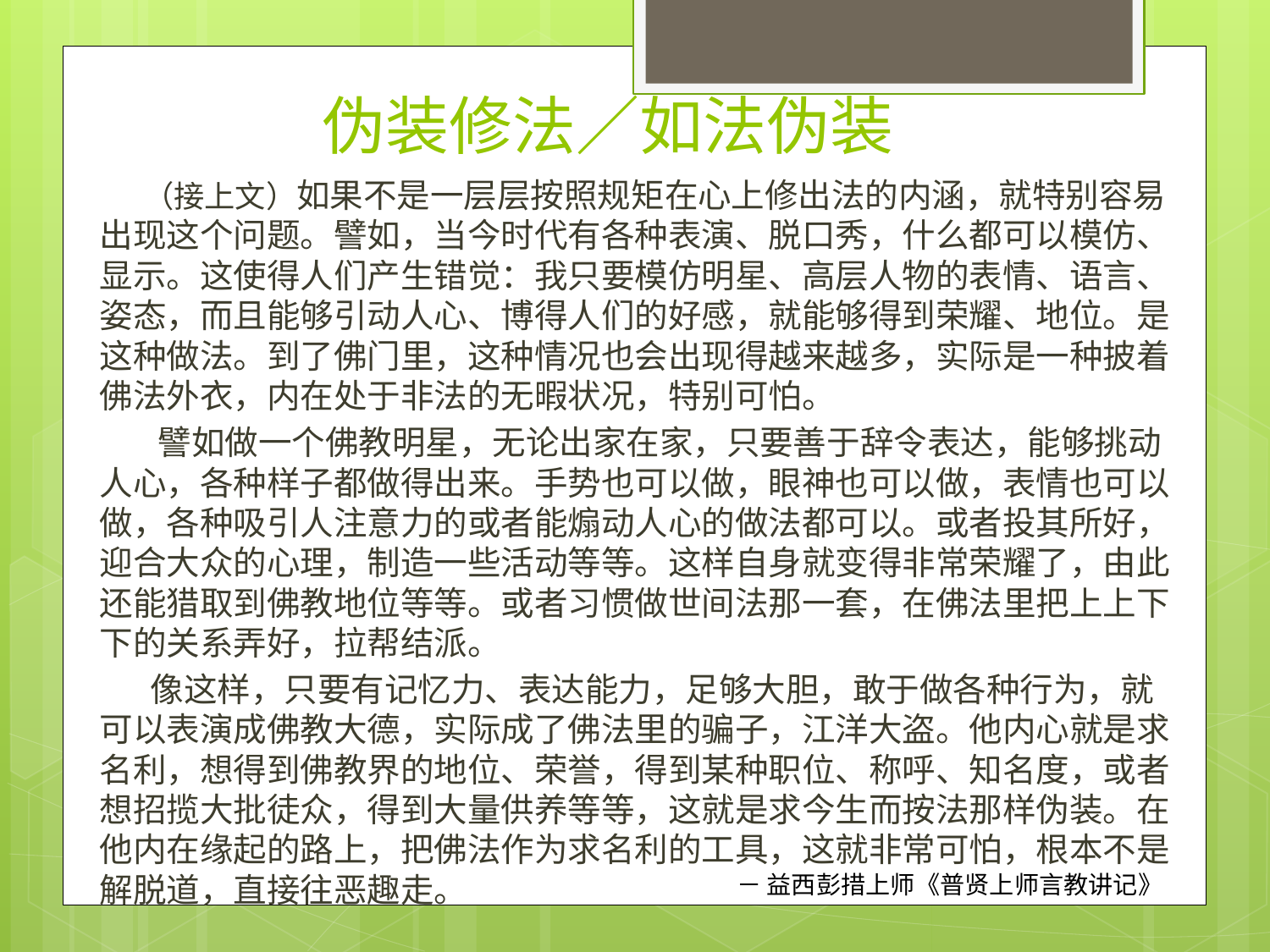

# 伪装修法／如法伪装
     （接上文）如果不是一层层按照规矩在心上修出法的内涵，就特别容易出现这个问题。譬如，当今时代有各种表演、脱口秀，什么都可以模仿、显示。这使得人们产生错觉：我只要模仿明星、高层人物的表情、语言、姿态，而且能够引动人心、博得人们的好感，就能够得到荣耀、地位。是这种做法。到了佛门里，这种情况也会出现得越来越多，实际是一种披着佛法外衣，内在处于非法的无暇状况，特别可怕。
       譬如做一个佛教明星，无论出家在家，只要善于辞令表达，能够挑动人心，各种样子都做得出来。手势也可以做，眼神也可以做，表情也可以做，各种吸引人注意力的或者能煽动人心的做法都可以。或者投其所好，迎合大众的心理，制造一些活动等等。这样自身就变得非常荣耀了，由此还能猎取到佛教地位等等。或者习惯做世间法那一套，在佛法里把上上下下的关系弄好，拉帮结派。
      像这样，只要有记忆力、表达能力，足够大胆，敢于做各种行为，就可以表演成佛教大德，实际成了佛法里的骗子，江洋大盗。他内心就是求名利，想得到佛教界的地位、荣誉，得到某种职位、称呼、知名度，或者想招揽大批徒众，得到大量供养等等，这就是求今生而按法那样伪装。在他内在缘起的路上，把佛法作为求名利的工具，这就非常可怕，根本不是解脱道，直接往恶趣走。

－ 益西彭措上师《普贤上师言教讲记》